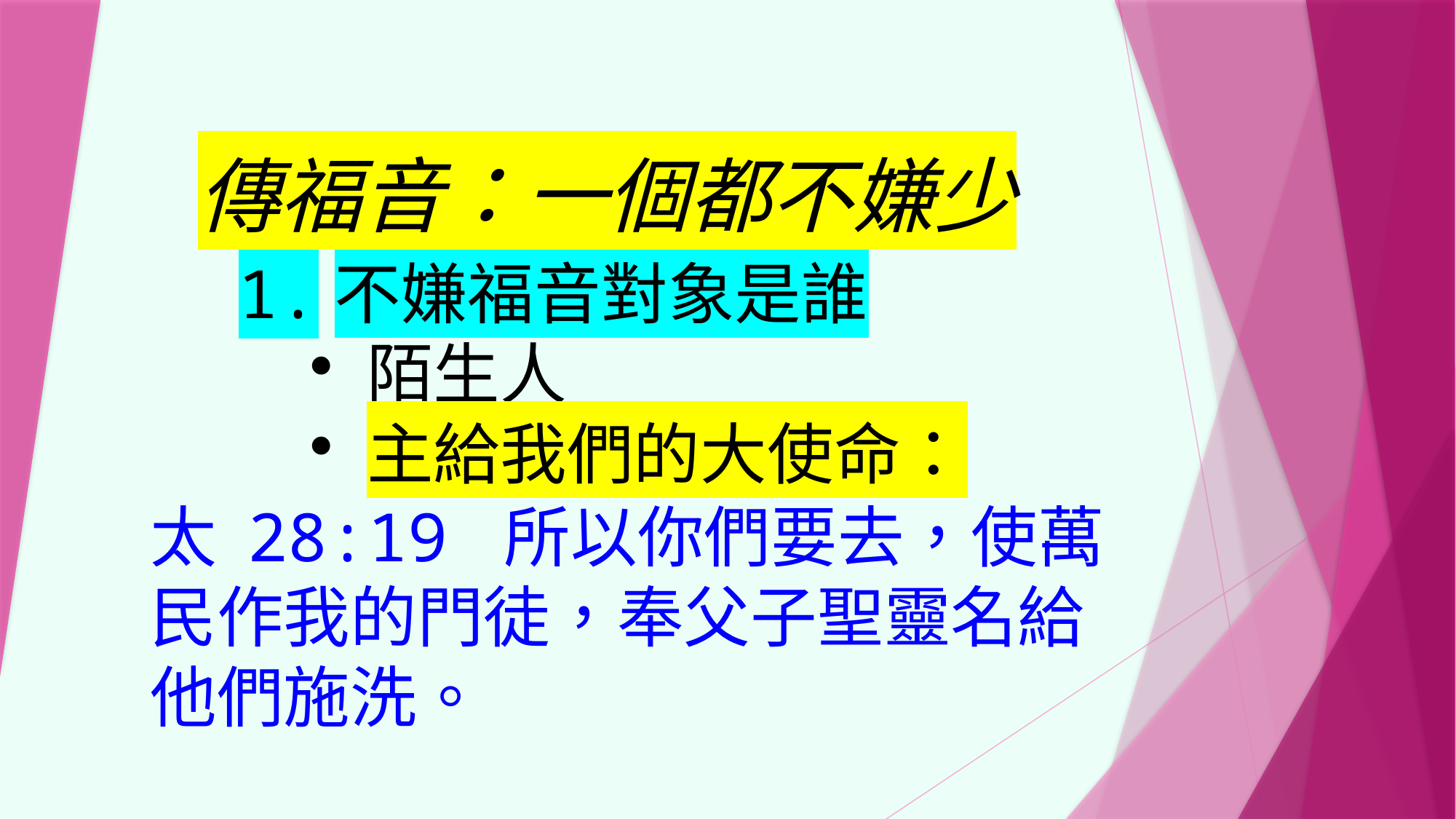

傳福音：一個都不嫌少
1.不嫌福音對象是誰
陌生人
主給我們的大使命：
太 28:19 所以你們要去，使萬民作我的門徒，奉父子聖靈名給他們施洗。